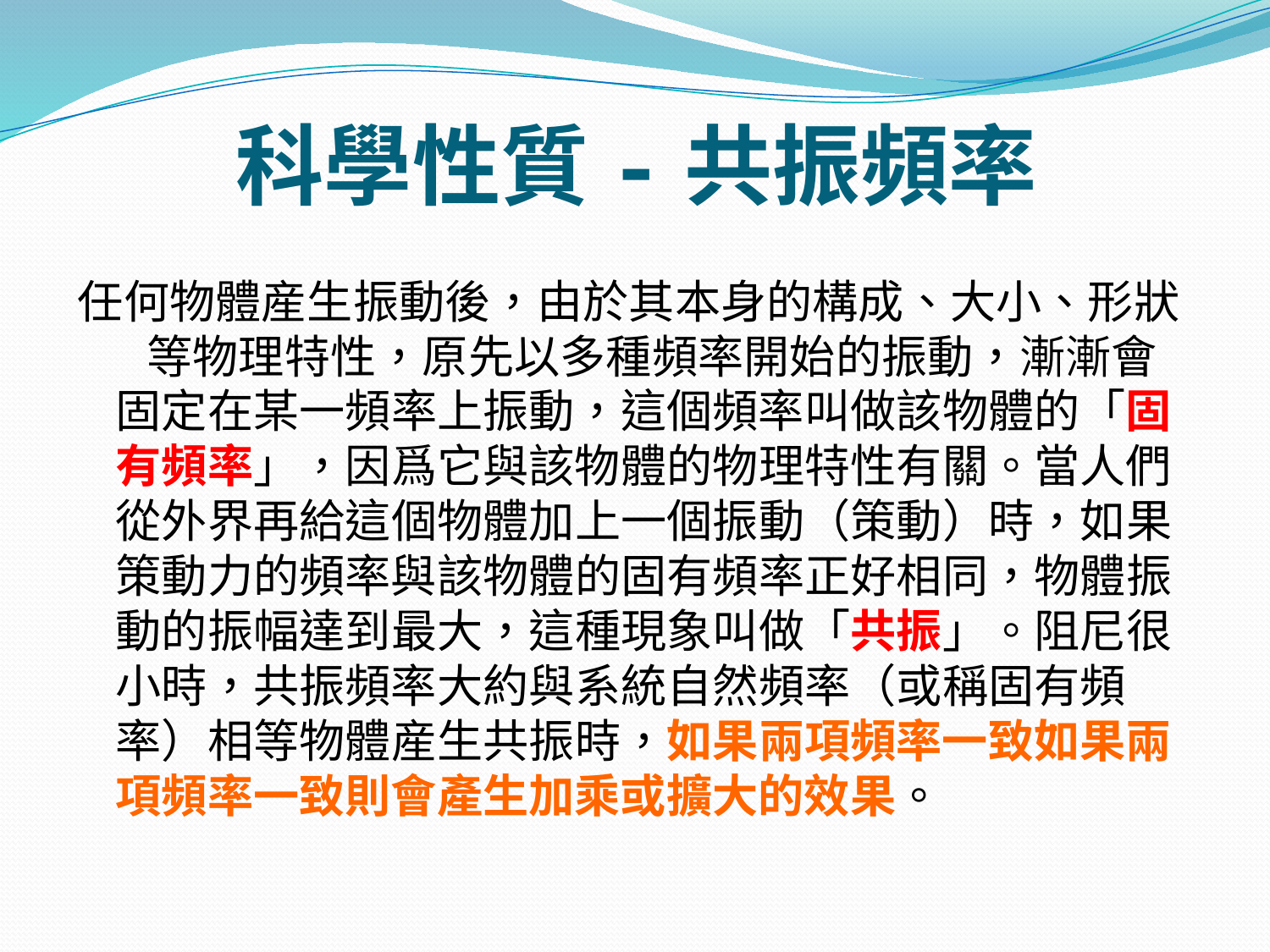

# 科學性質-共振頻率
任何物體産生振動後，由於其本身的構成、大小、形狀     等物理特性，原先以多種頻率開始的振動，漸漸會固定在某一頻率上振動，這個頻率叫做該物體的「固有頻率」，因爲它與該物體的物理特性有關。當人們從外界再給這個物體加上一個振動（策動）時，如果策動力的頻率與該物體的固有頻率正好相同，物體振動的振幅達到最大，這種現象叫做「共振」。阻尼很小時，共振頻率大約與系統自然頻率（或稱固有頻率）相等物體産生共振時，如果兩項頻率一致如果兩項頻率一致則會產生加乘或擴大的效果。